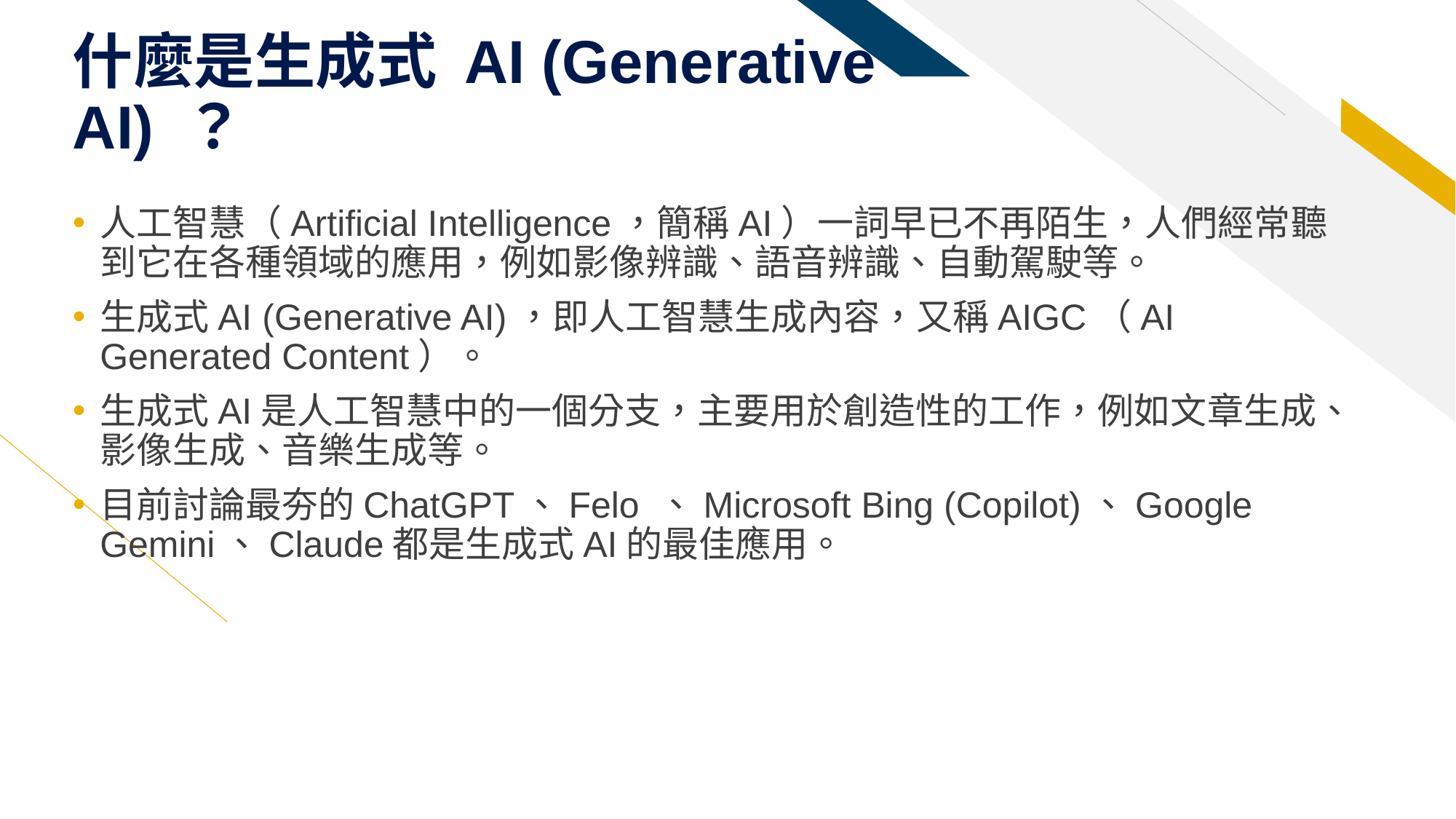

# 什麼是生成式 AI (Generative AI) ？
人工智慧（Artificial Intelligence，簡稱AI）一詞早已不再陌生，人們經常聽到它在各種領域的應用，例如影像辨識、語音辨識、自動駕駛等。
生成式AI (Generative AI)，即人工智慧生成內容，又稱AIGC（AI Generated Content）。
生成式AI是人工智慧中的一個分支，主要用於創造性的工作，例如文章生成、影像生成、音樂生成等。
目前討論最夯的ChatGPT、Felo 、Microsoft Bing (Copilot)、Google Gemini、Claude都是生成式AI的最佳應用。